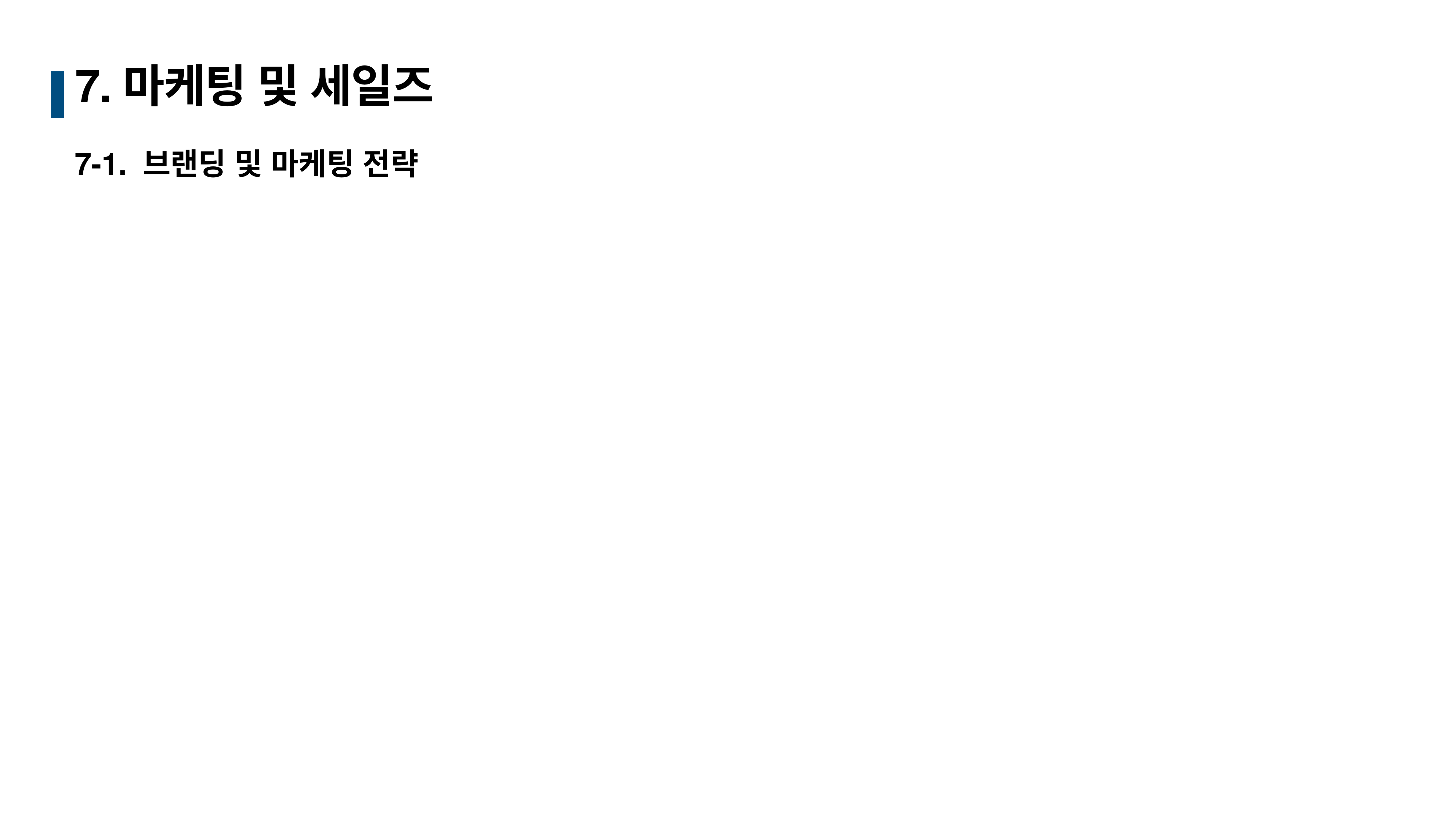

# 7.마케팅 및 세일즈
7-1. 브랜딩 및 마케팅 전략